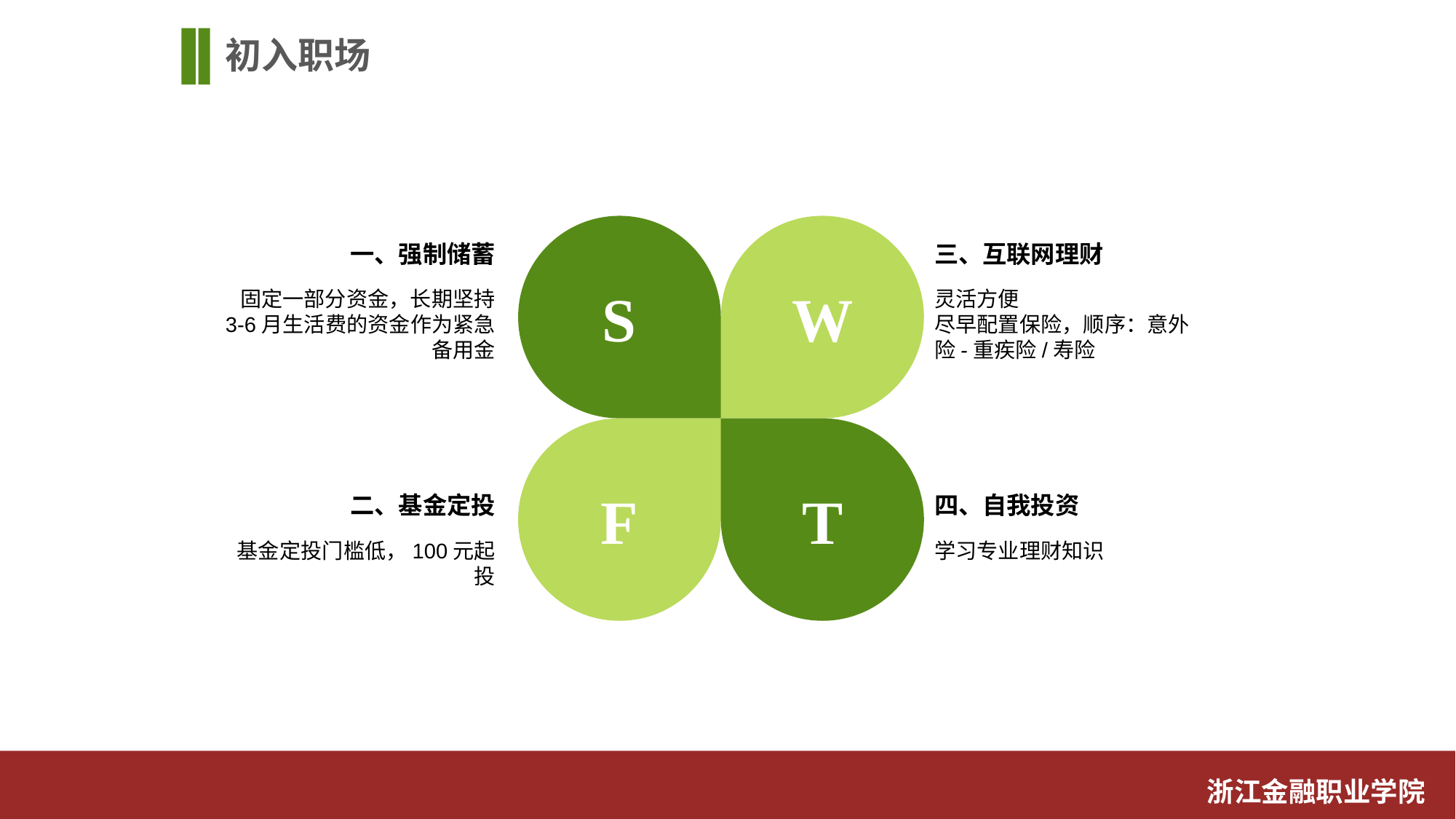

初入职场

S
W
一、强制储蓄
固定一部分资金，长期坚持
3-6月生活费的资金作为紧急备用金
三、互联网理财
灵活方便
尽早配置保险，顺序：意外险-重疾险/寿险
F
T
二、基金定投
基金定投门槛低，100元起投
四、自我投资
学习专业理财知识